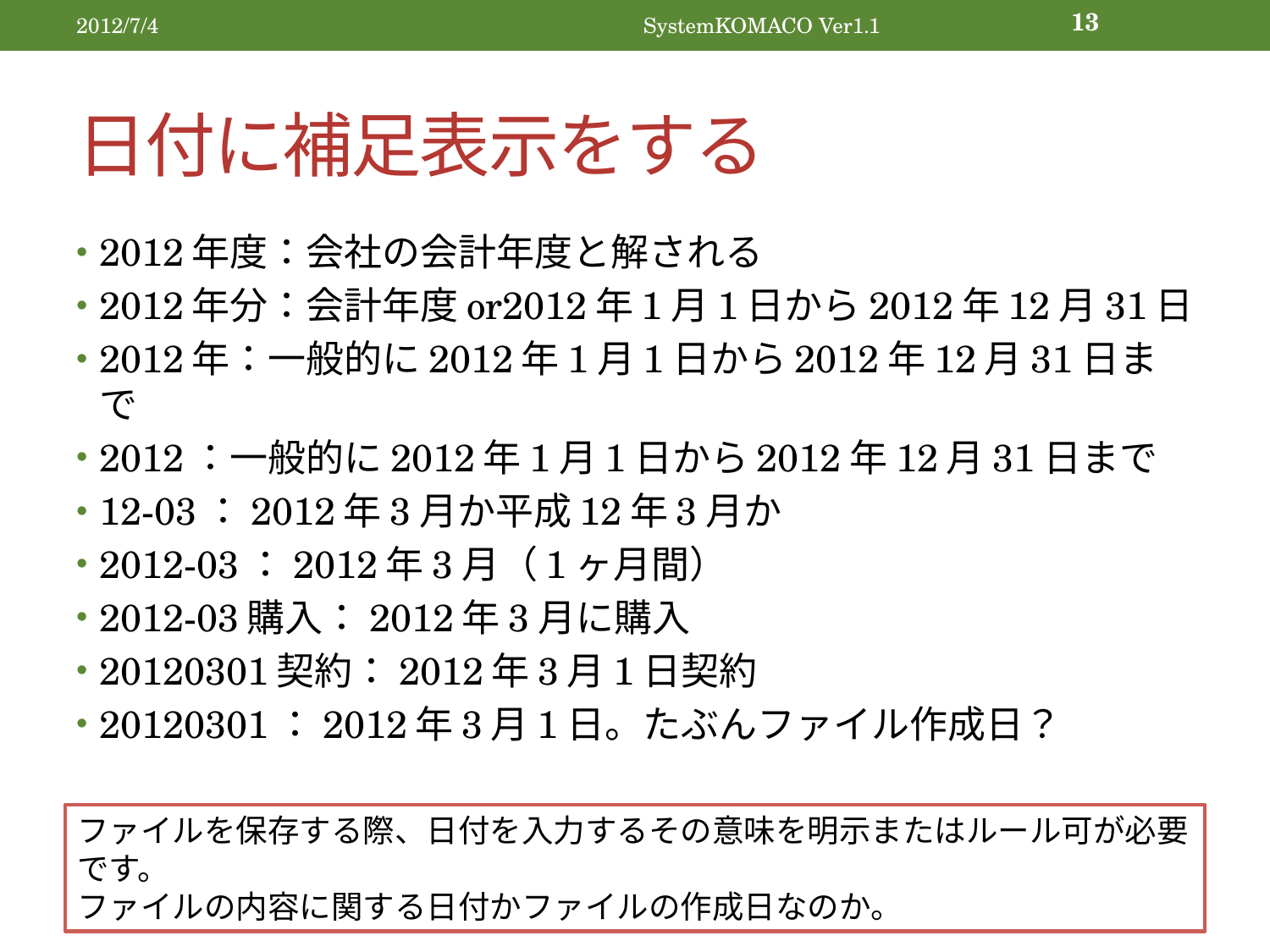

2012/7/4
SystemKOMACO Ver1.1
13
# 日付に補足表示をする
2012年度：会社の会計年度と解される
2012年分：会計年度or2012年1月1日から2012年12月31日
2012年：一般的に2012年1月1日から2012年12月31日まで
2012：一般的に2012年1月1日から2012年12月31日まで
12-03：2012年3月か平成12年3月か
2012-03：2012年3月（1ヶ月間）
2012-03購入：2012年3月に購入
20120301契約：2012年3月1日契約
20120301：2012年3月1日。たぶんファイル作成日？
ファイルを保存する際、日付を入力するその意味を明示またはルール可が必要です。
ファイルの内容に関する日付かファイルの作成日なのか。